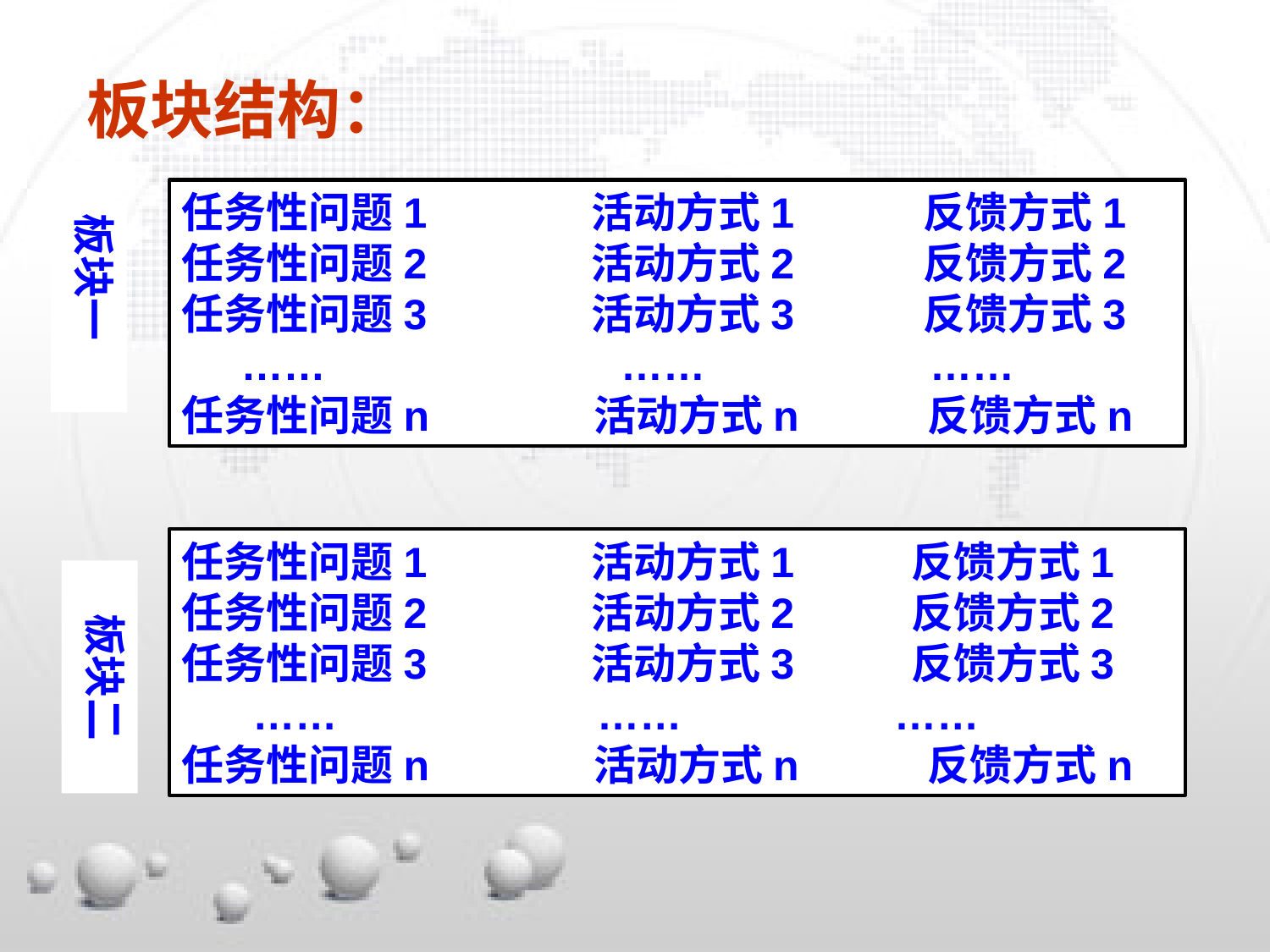

板块结构：
任务性问题1             活动方式1          反馈方式1
任务性问题2             活动方式2          反馈方式2
任务性问题3             活动方式3          反馈方式3
     ……                         ……                   ……
任务性问题n             活动方式n          反馈方式n
板块一
任务性问题1             活动方式1         反馈方式1
任务性问题2             活动方式2         反馈方式2
任务性问题3             活动方式3         反馈方式3
      ……                      ……                  ……
任务性问题n             活动方式n          反馈方式n
板块二